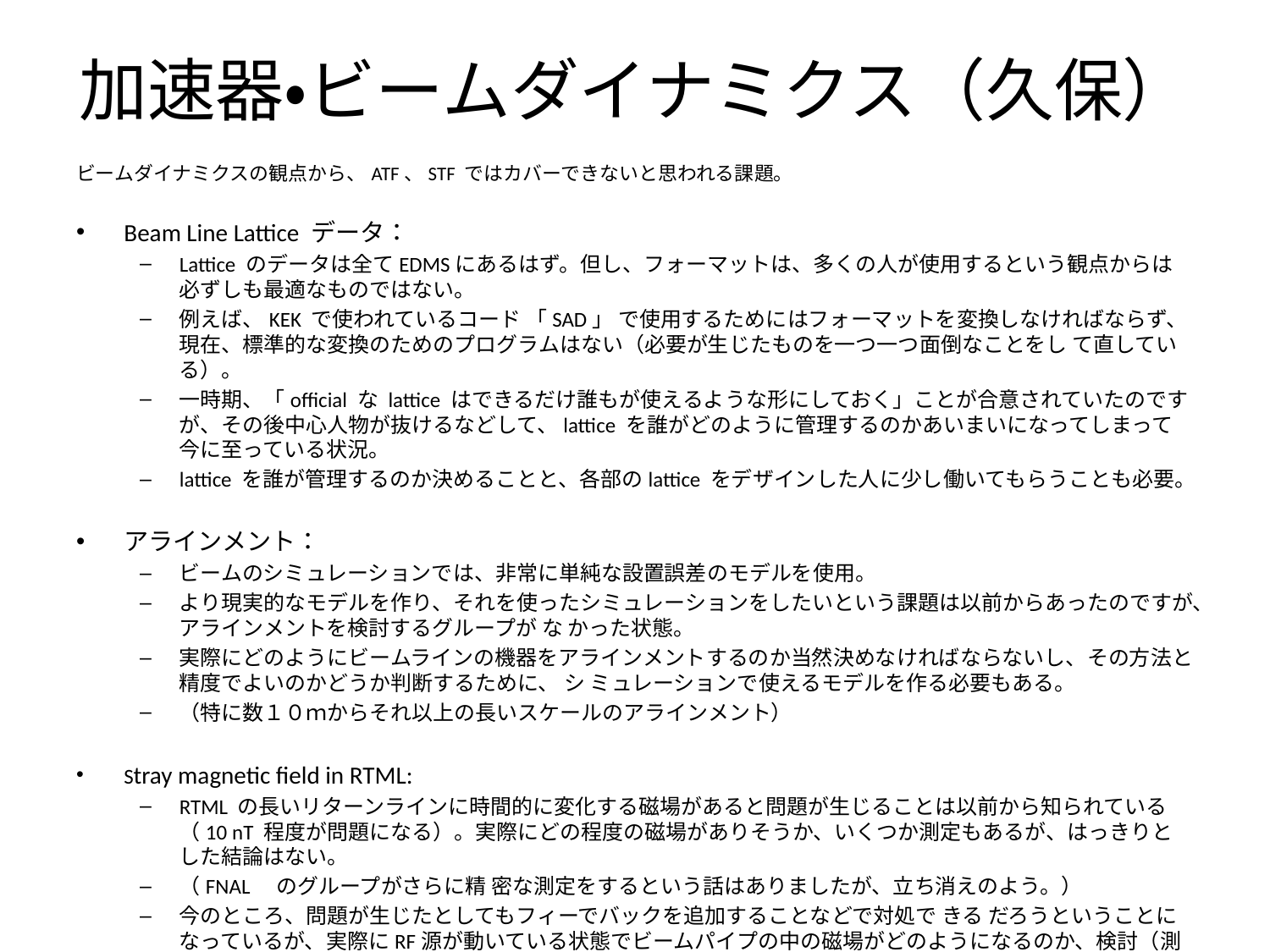

# 加速器・ビームダイナミクス（久保）
ビームダイナミクスの観点から、ATF、STF ではカバーできないと思われる課題。

Beam Line Lattice データ：
Lattice のデータは全てEDMSにあるはず。但し、フォーマットは、多くの人が使用するという観点からは必ずしも最適なものではない。
例えば、KEK で使われているコード 「SAD」 で使用するためにはフォーマットを変換しなければならず、現在、標準的な変換のためのプログラムはない（必要が生じたものを一つ一つ面倒なことをし て直している）。
一時期、「official な lattice はできるだけ誰もが使えるような形にしておく」ことが合意されていたのですが、その後中心人物が抜けるなどして、lattice を誰がどのように管理するのかあいまいになってしまって今に至っている状況。
lattice を誰が管理するのか決めることと、各部のlattice をデザインした人に少し働いてもらうことも必要。

アラインメント：
ビームのシミュレーションでは、非常に単純な設置誤差のモデルを使用。
より現実的なモデルを作り、それを使ったシミュレーションをしたいという課題は以前からあったのですが、アラインメントを検討するグループが な かった状態。
実際にどのようにビームラインの機器をアラインメントするのか当然決めなければならないし、その方法と精度でよいのかどうか判断するために、 シ ミュレーションで使えるモデルを作る必要もある。
（特に数１０ｍからそれ以上の長いスケールのアラインメント）

Stray magnetic field in RTML:
RTML の長いリターンラインに時間的に変化する磁場があると問題が生じることは以前から知られている（10 nT 程度が問題になる）。実際にどの程度の磁場がありそうか、いくつか測定もあるが、はっきりとした結論はない。
（FNAL　のグループがさらに精 密な測定をするという話はありましたが、立ち消えのよう。）
今のところ、問題が生じたとしてもフィーでバックを追加することなどで対処で きる だろうということになっているが、実際にRF源が動いている状態でビームパイプの中の磁場がどのようになるのか、検討（測定）が必要。